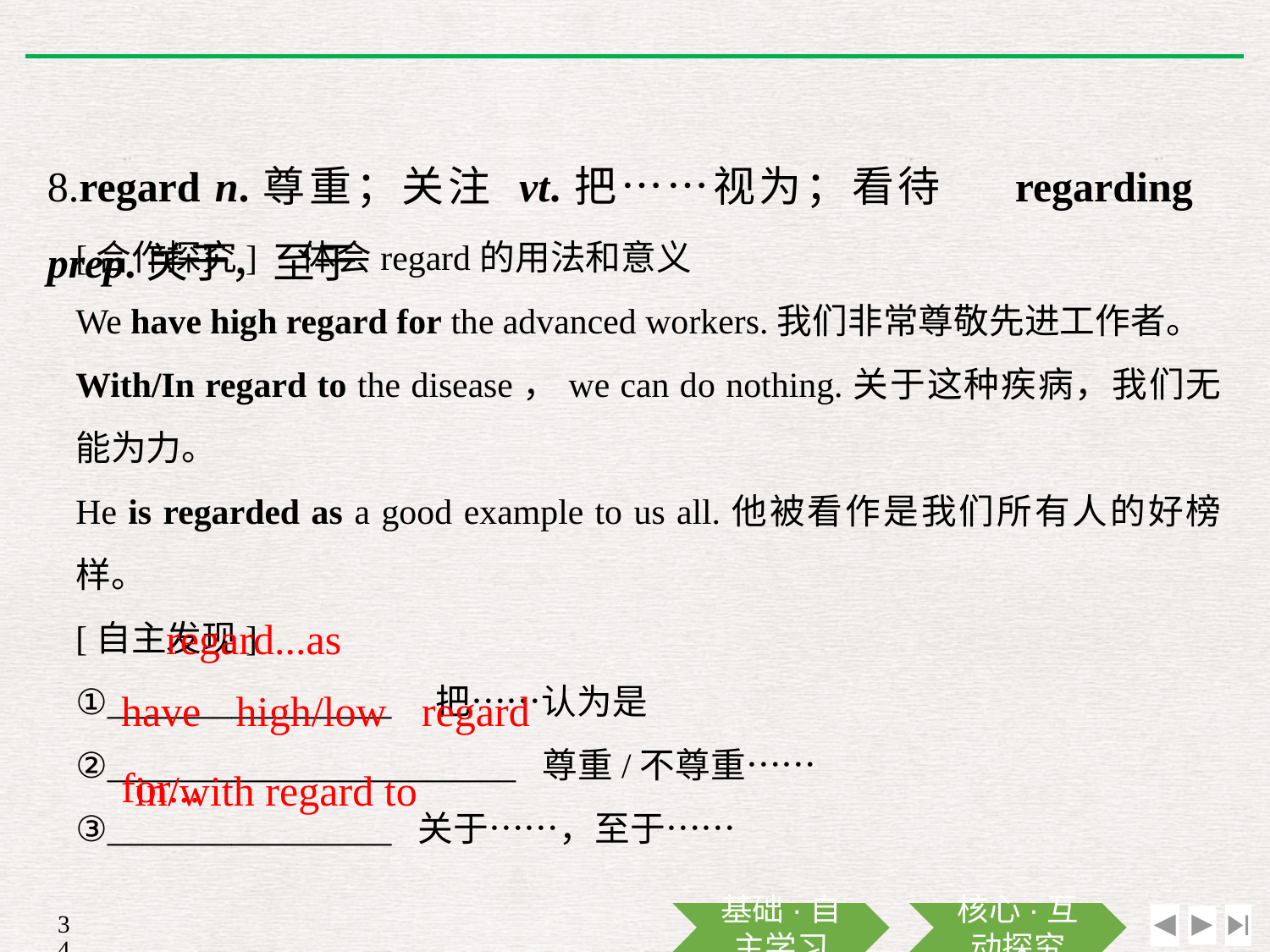

8.regard n.尊重；关注 vt.把……视为；看待　 regarding prep.关于，至于
[合作探究]　体会regard的用法和意义
We have high regard for the advanced workers.我们非常尊敬先进工作者。
With/In regard to the disease，we can do nothing.关于这种疾病，我们无能为力。
He is regarded as a good example to us all.他被看作是我们所有人的好榜样。
[自主发现]
①________________　把……认为是
②_______________________  尊重/不尊重……
③________________  关于……，至于……
regard...as
have high/low regard for...
in/with regard to